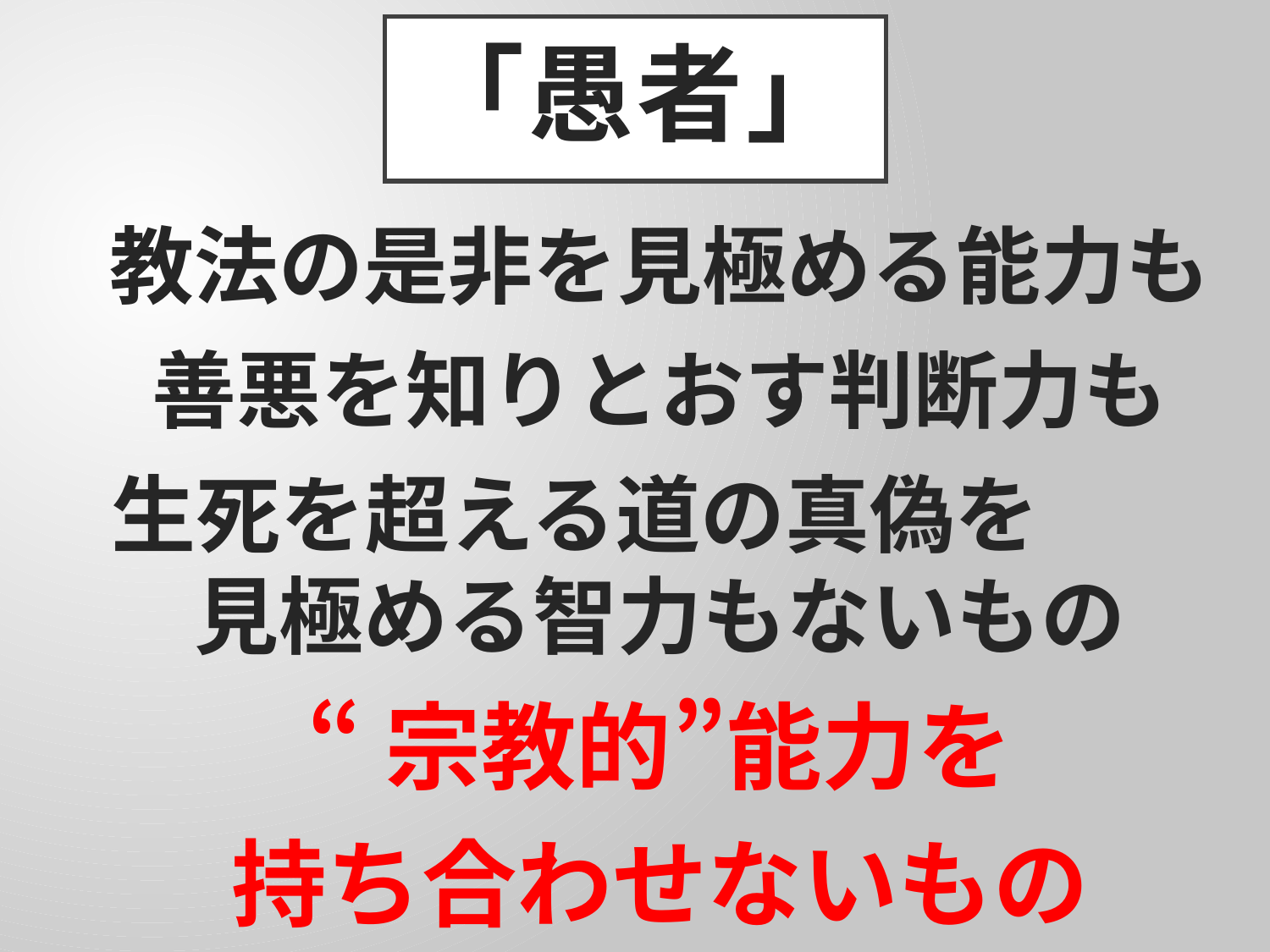

# 「愚者」
教法の是非を見極める能力も
善悪を知りとおす判断力も
生死を超える道の真偽を　　見極める智力もないもの
“宗教的”能力を
持ち合わせないもの